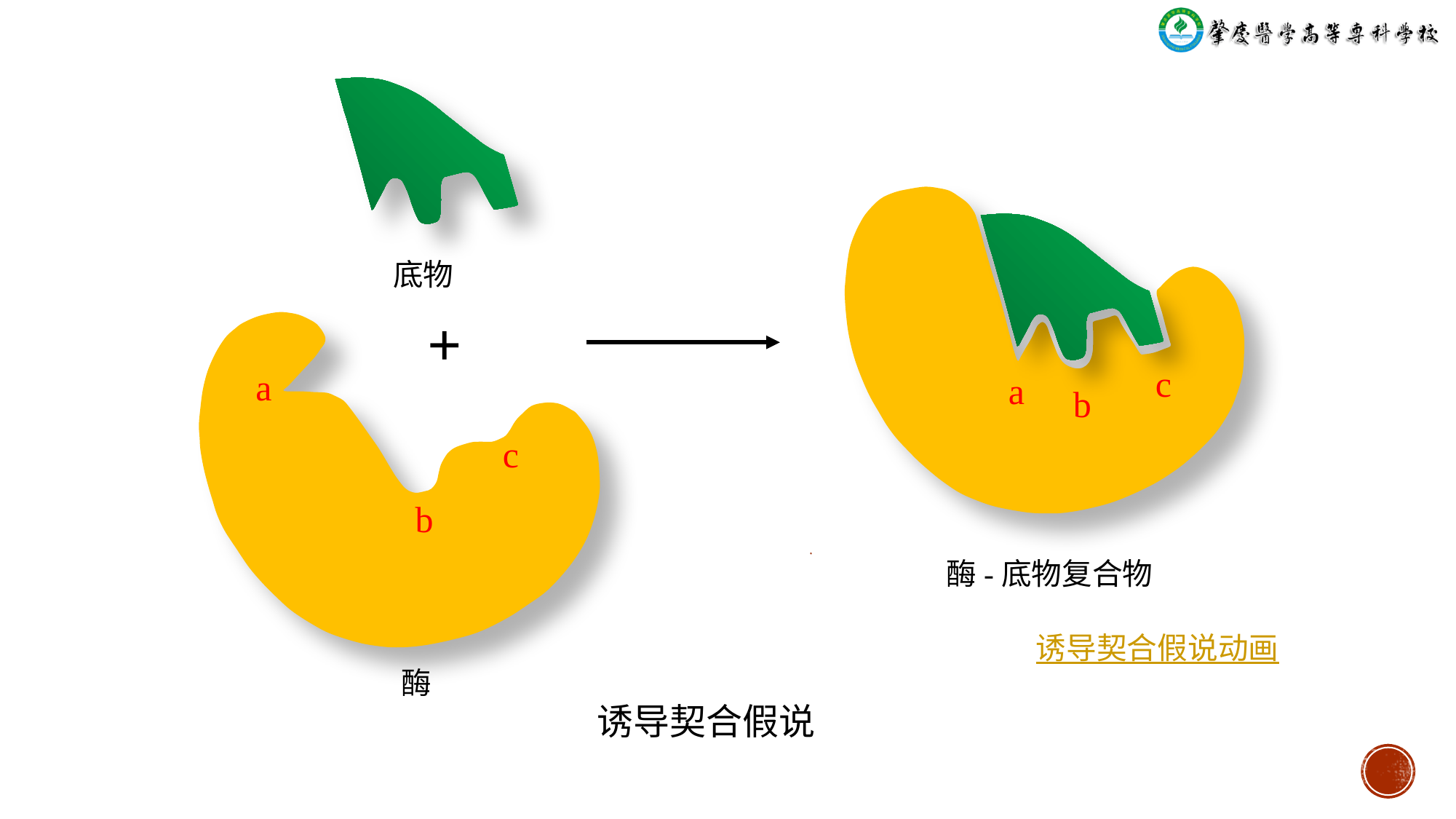

底物
+

c
a
a
b
c

b
酶-底物复合物

诱导契合假说动画
酶
诱导契合假说